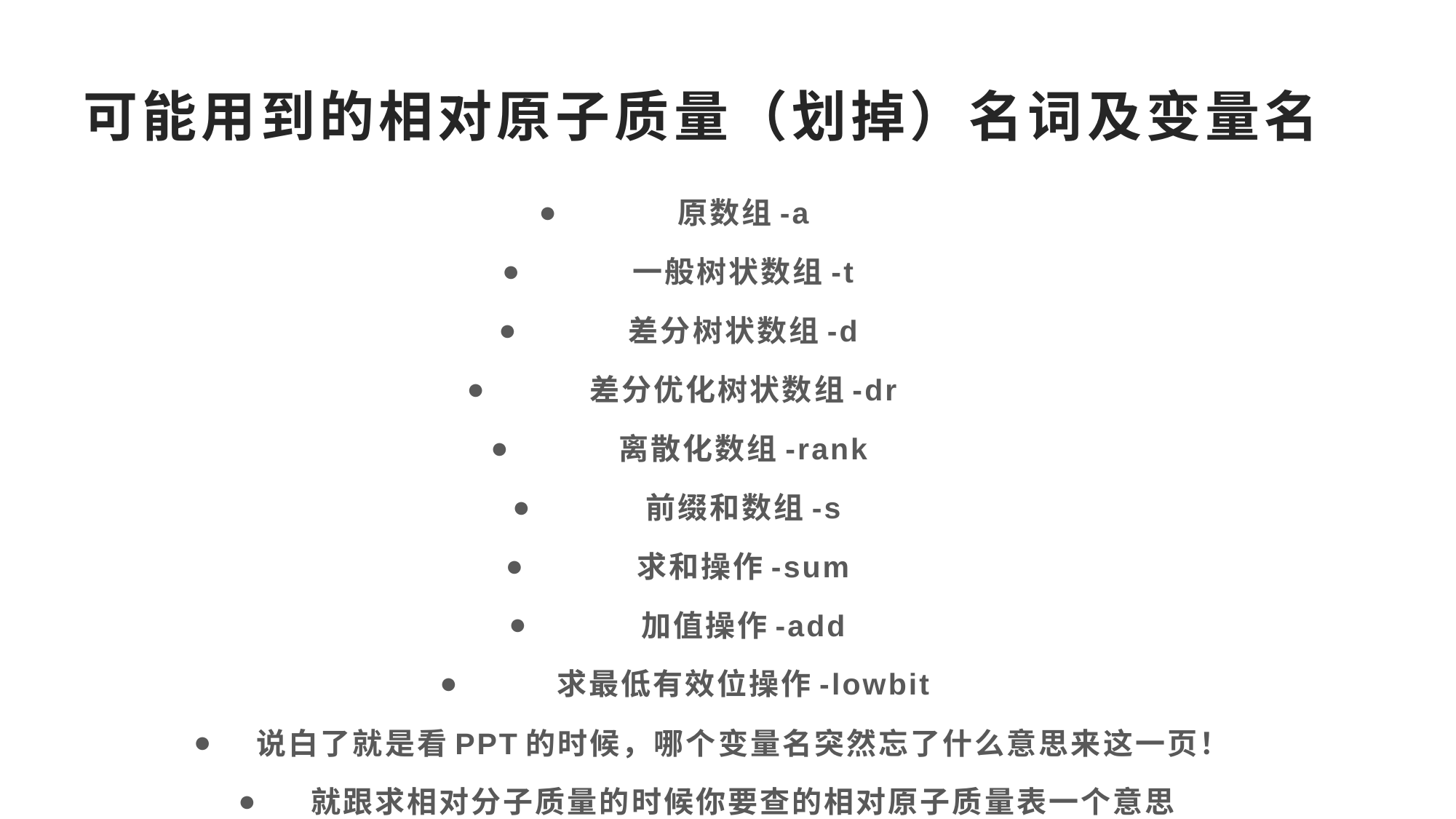

# 可能用到的相对原子质量（划掉）名词及变量名
原数组-a
一般树状数组-t
差分树状数组-d
差分优化树状数组-dr
离散化数组-rank
前缀和数组-s
求和操作-sum
加值操作-add
求最低有效位操作-lowbit
说白了就是看PPT的时候，哪个变量名突然忘了什么意思来这一页！
就跟求相对分子质量的时候你要查的相对原子质量表一个意思